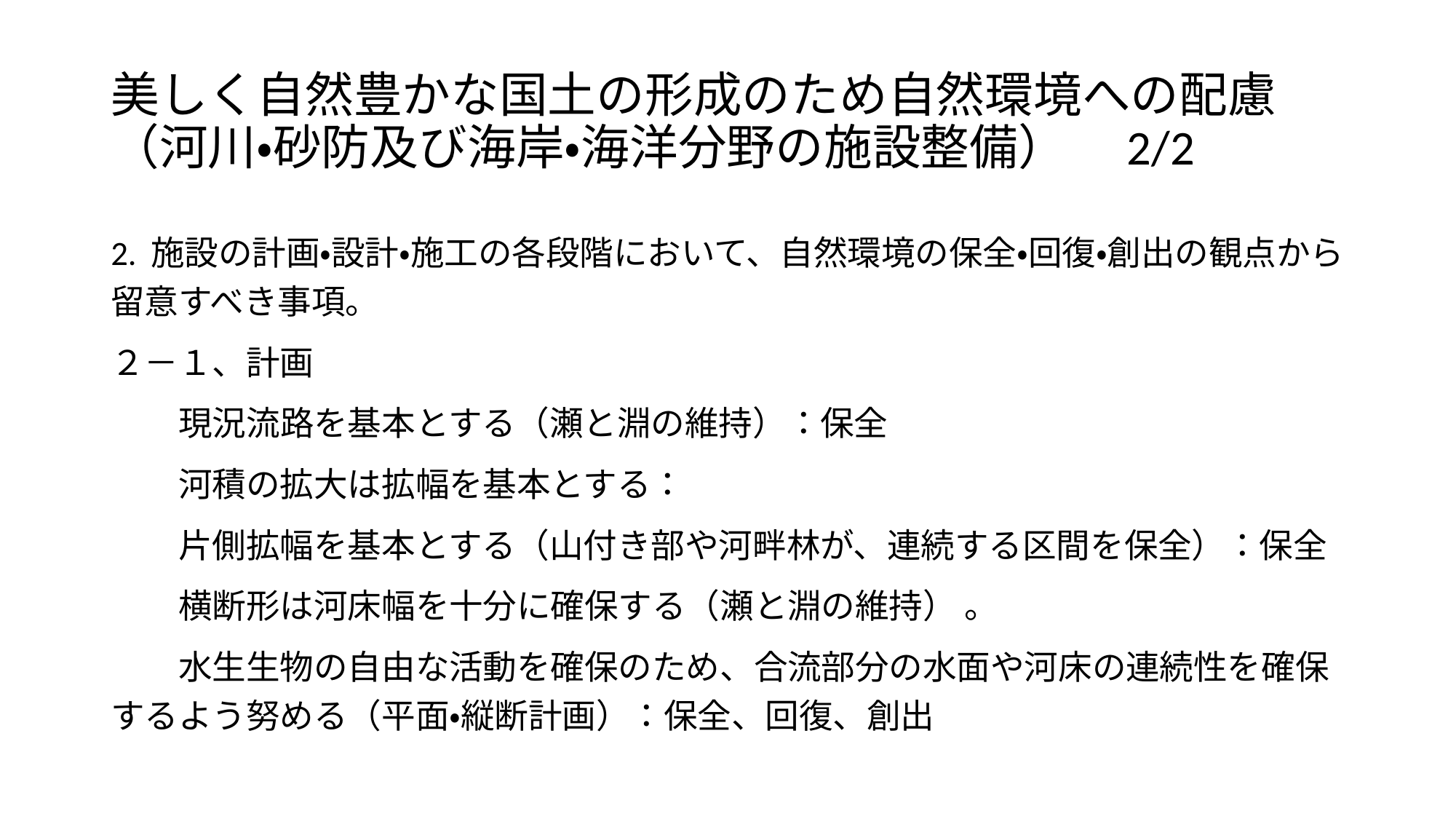

# 美しく自然豊かな国土の形成のため自然環境への配慮（河川・砂防及び海岸・海洋分野の施設整備）　2/2
2. 施設の計画・設計・施工の各段階において、自然環境の保全・回復・創出の観点から留意すべき事項。
２－１、計画
　　現況流路を基本とする（瀬と淵の維持）：保全
　　河積の拡大は拡幅を基本とする：
　　片側拡幅を基本とする（山付き部や河畔林が、連続する区間を保全）：保全
　　横断形は河床幅を十分に確保する（瀬と淵の維持） 。
　　水生生物の自由な活動を確保のため、合流部分の水面や河床の連続性を確保するよう努める（平面・縦断計画）：保全、回復、創出